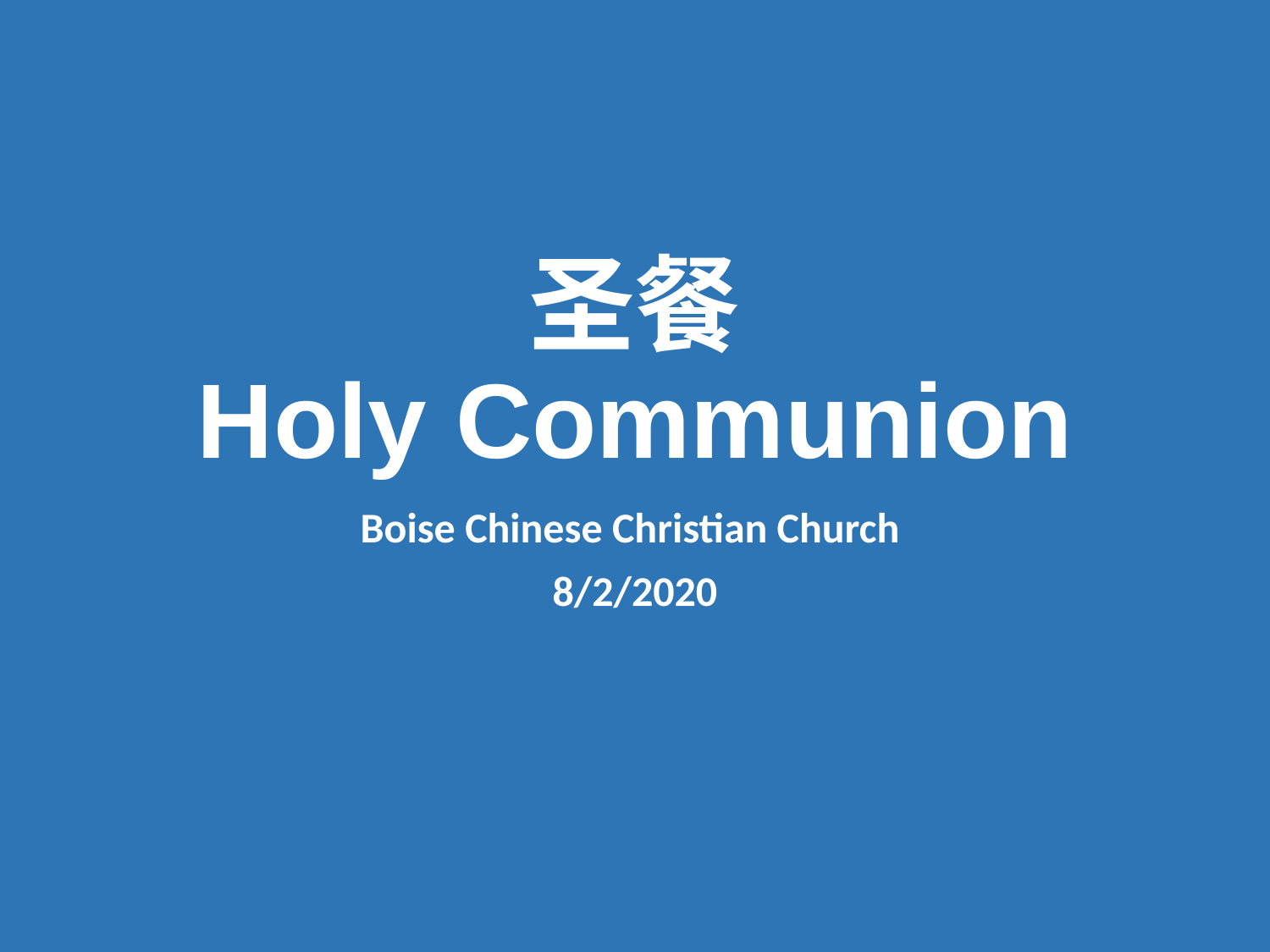

# 圣餐 Holy Communion
Boise Chinese Christian Church
8/2/2020